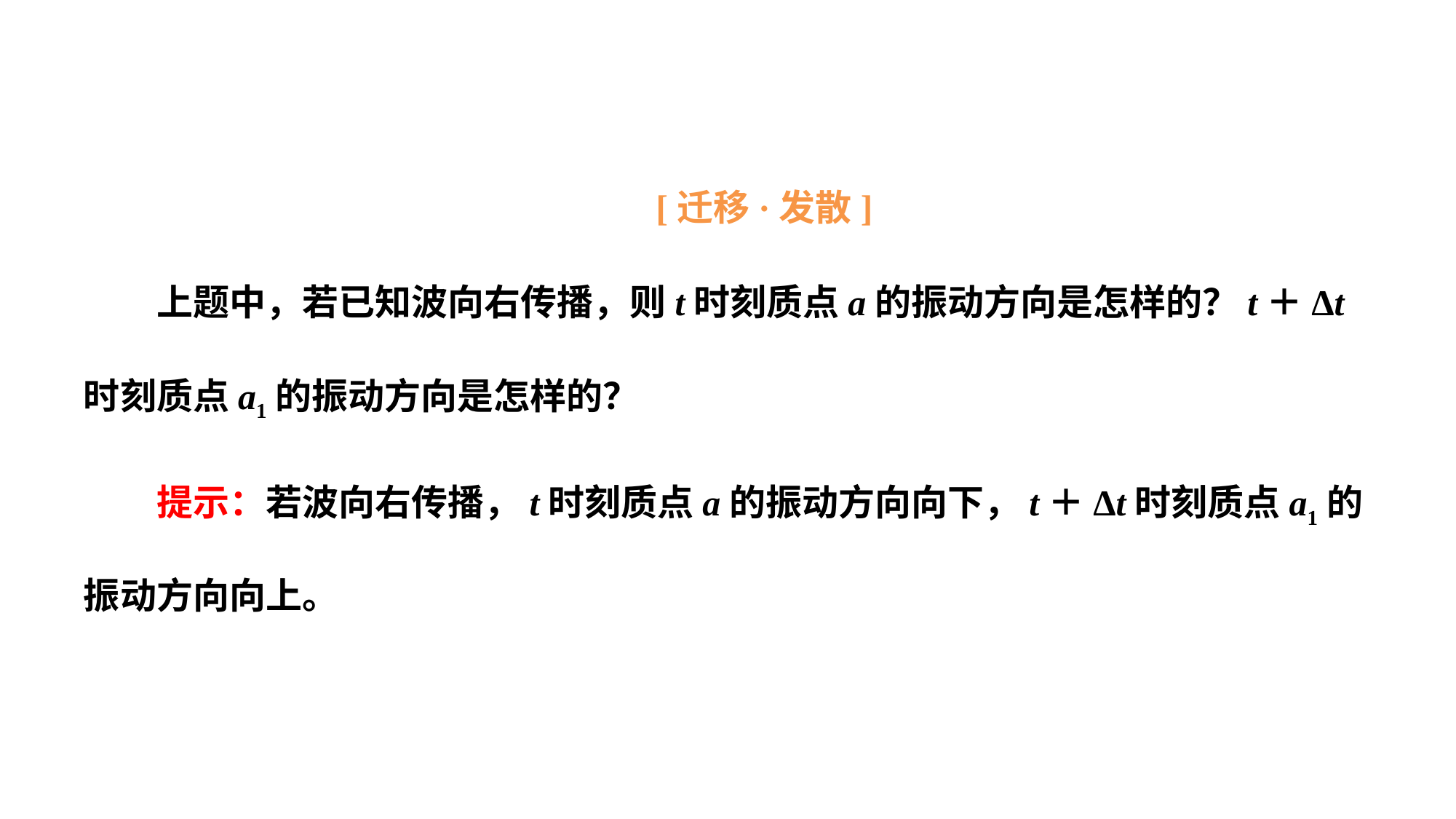

[迁移·发散]
上题中，若已知波向右传播，则t时刻质点a的振动方向是怎样的？t＋Δt时刻质点a1的振动方向是怎样的？
提示：若波向右传播，t时刻质点a的振动方向向下，t＋Δt时刻质点a1的振动方向向上。